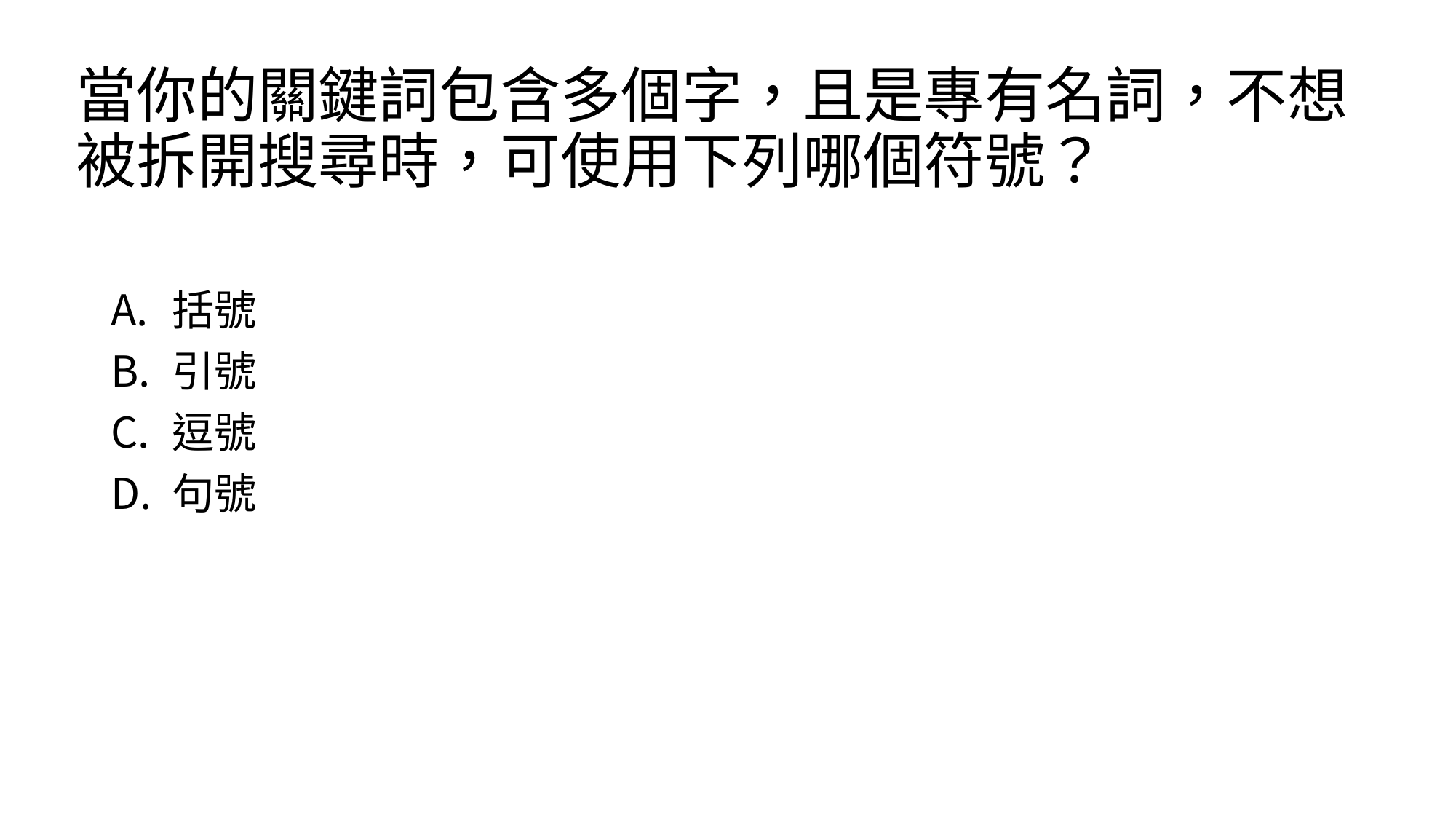

當你的關鍵詞包含多個字，且是專有名詞，不想被拆開搜尋時，可使用下列哪個符號？

括號
引號
逗號
句號